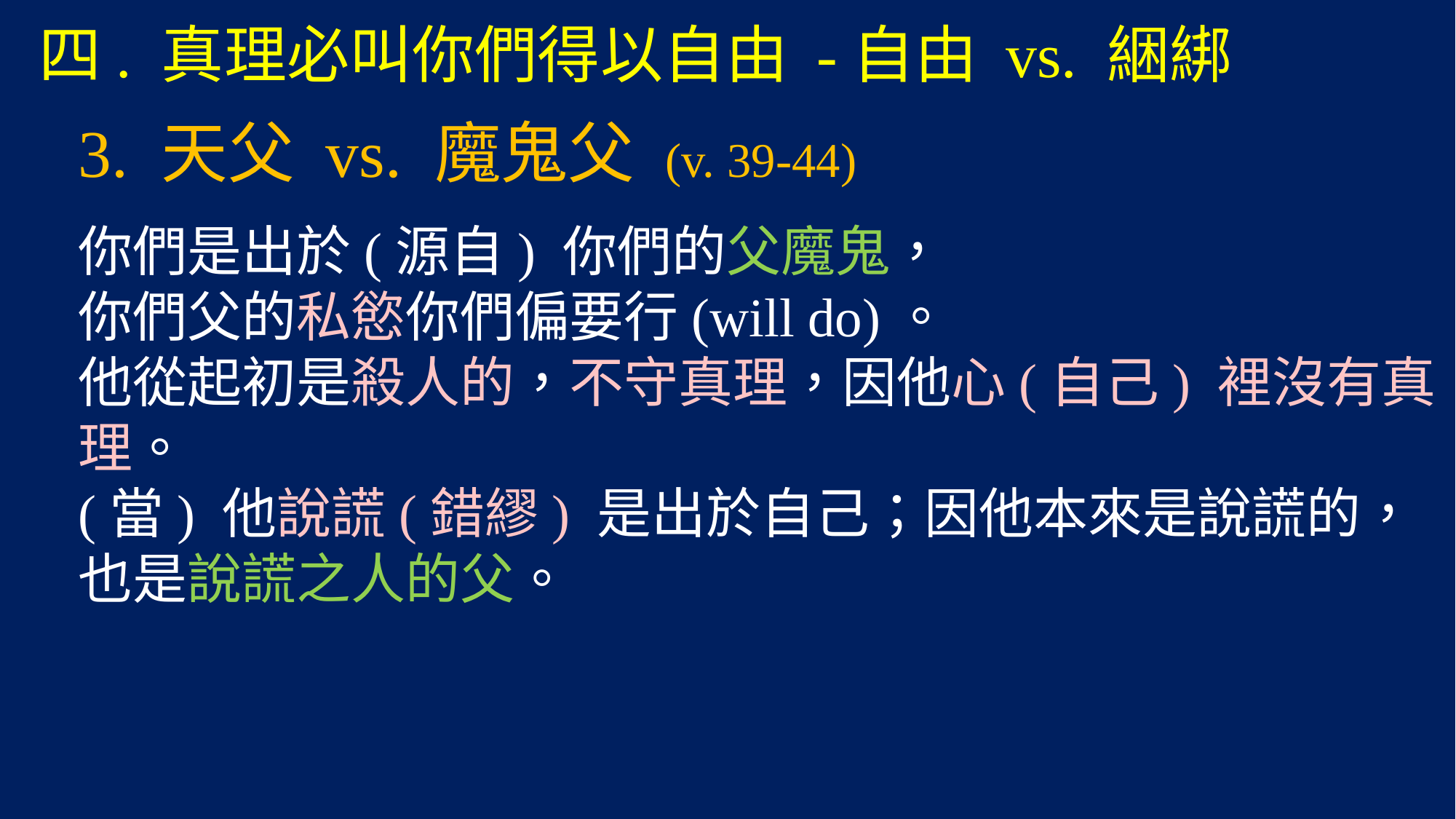

# 四. 真理必叫你們得以自由 -自由 vs. 綑綁
3. 天父 vs. 魔鬼父 (v. 39-44)

你們是出於(源自) 你們的父魔鬼，
你們父的私慾你們偏要行(will do)。
他從起初是殺人的，不守真理，因他心(自己) 裡沒有真理。
(當) 他說謊(錯繆) 是出於自己；因他本來是說謊的，
也是說謊之人的父。